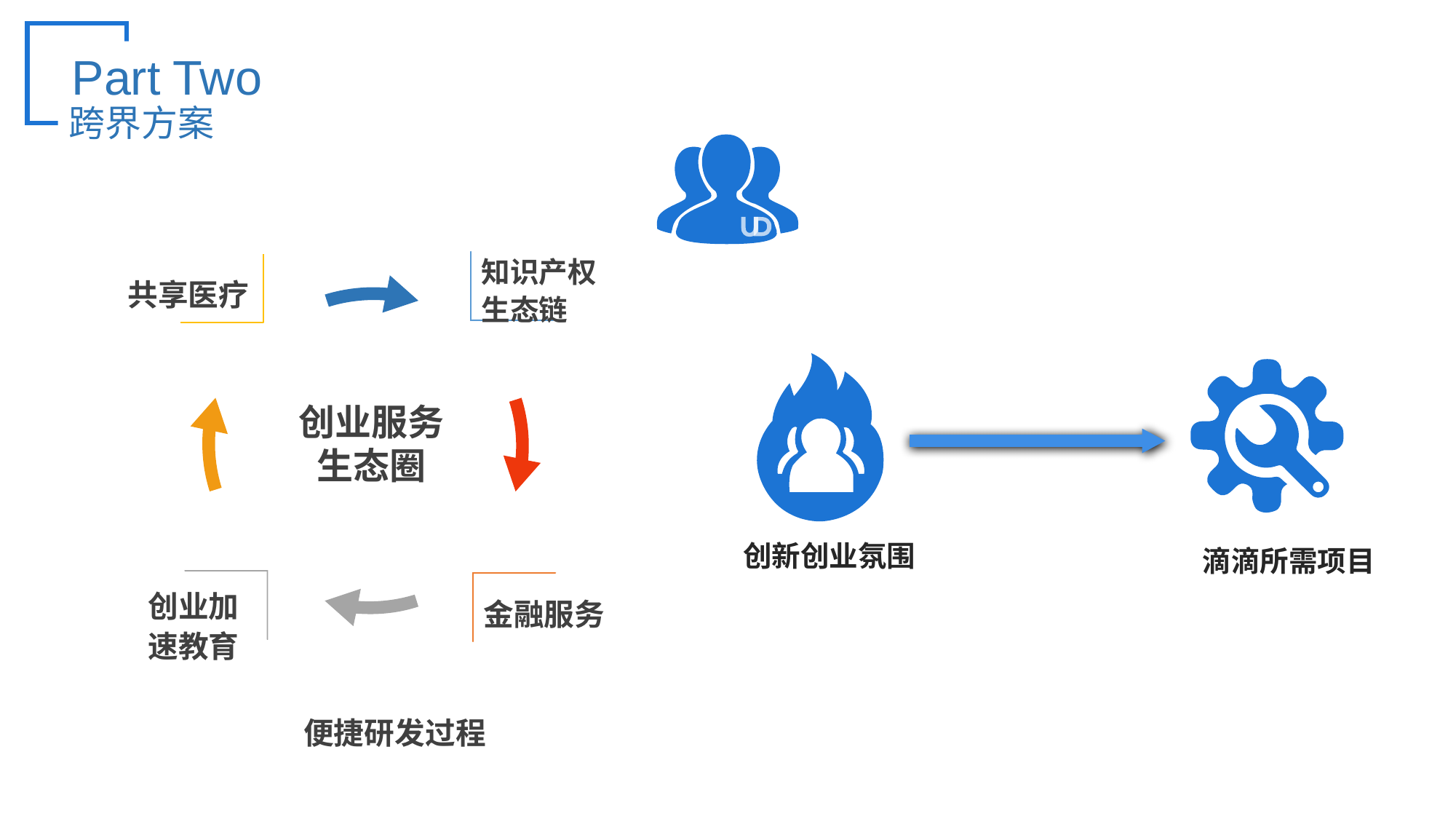

Part Two
跨界方案

知识产权
生态链

共享医疗

创业服务
生态圈

创业加
速教育
金融服务

创新创业氛围
滴滴所需项目
便捷研发过程